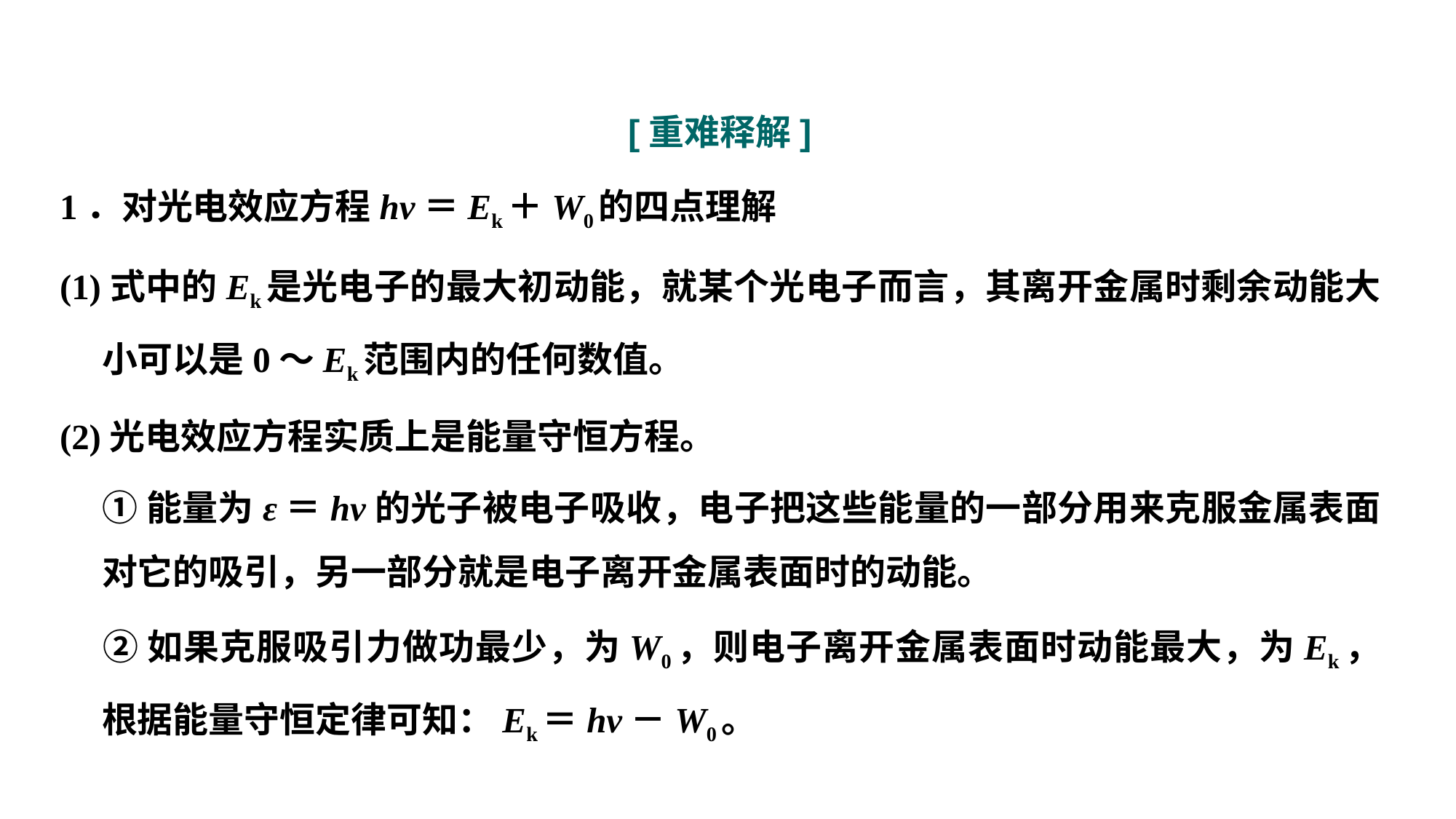

[重难释解]
1．对光电效应方程hν＝Ek＋W0的四点理解
(1)式中的Ek是光电子的最大初动能，就某个光电子而言，其离开金属时剩余动能大小可以是0～Ek范围内的任何数值。
(2)光电效应方程实质上是能量守恒方程。
	①能量为ε＝hν的光子被电子吸收，电子把这些能量的一部分用来克服金属表面对它的吸引，另一部分就是电子离开金属表面时的动能。
	②如果克服吸引力做功最少，为W0，则电子离开金属表面时动能最大，为Ek，根据能量守恒定律可知：Ek＝hν－W0。